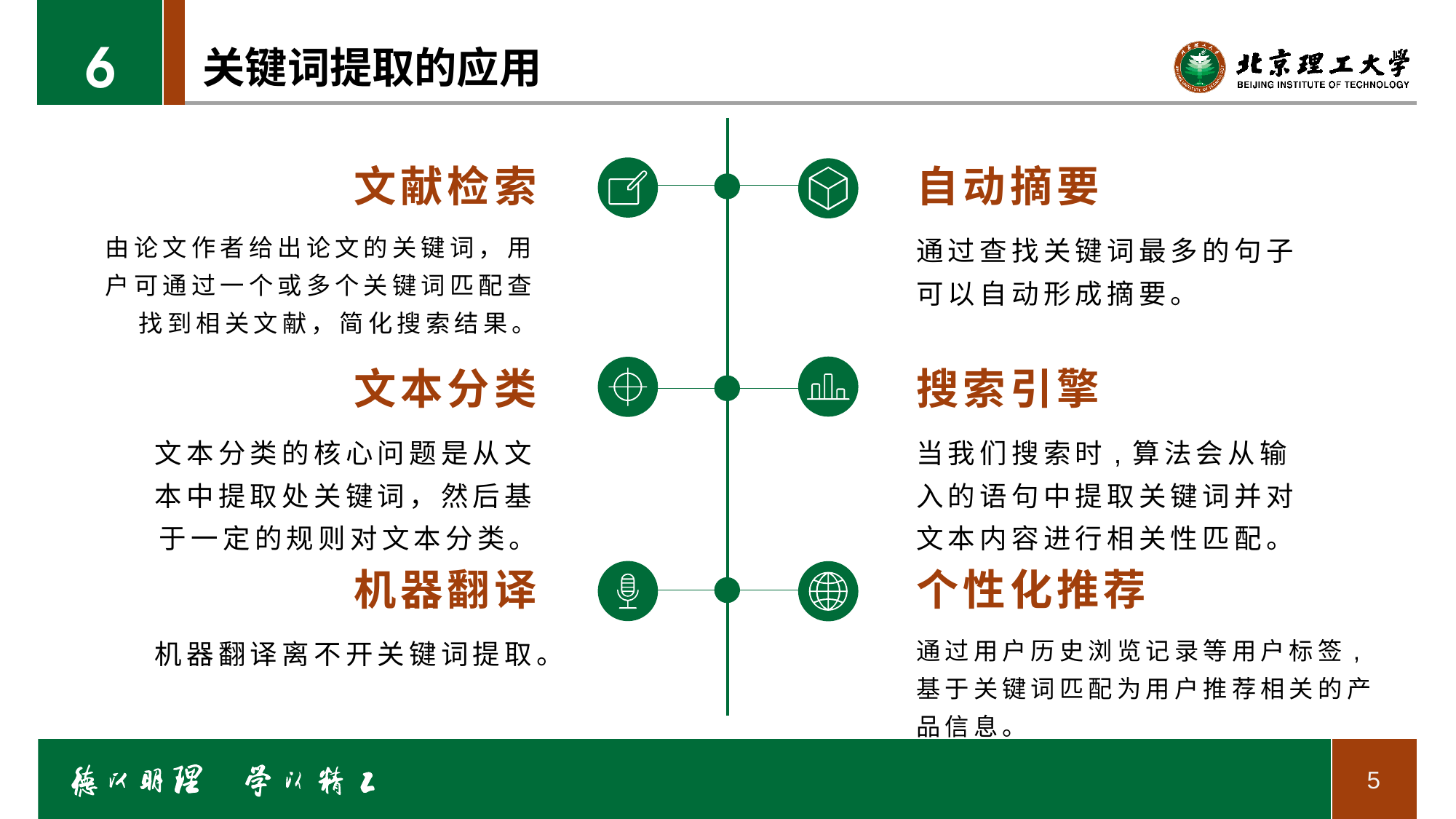

6
# 关键词提取的应用

文献检索
自动摘要
由论文作者给出论文的关键词，用户可通过一个或多个关键词匹配查找到相关文献，简化搜索结果。
通过查找关键词最多的句子可以自动形成摘要。

文本分类
搜索引擎
文本分类的核心问题是从文本中提取处关键词，然后基于一定的规则对文本分类。
当我们搜索时,算法会从输入的语句中提取关键词并对文本内容进行相关性匹配。

机器翻译
个性化推荐
机器翻译离不开关键词提取。
通过用户历史浏览记录等用户标签,基于关键词匹配为用户推荐相关的产品信息。